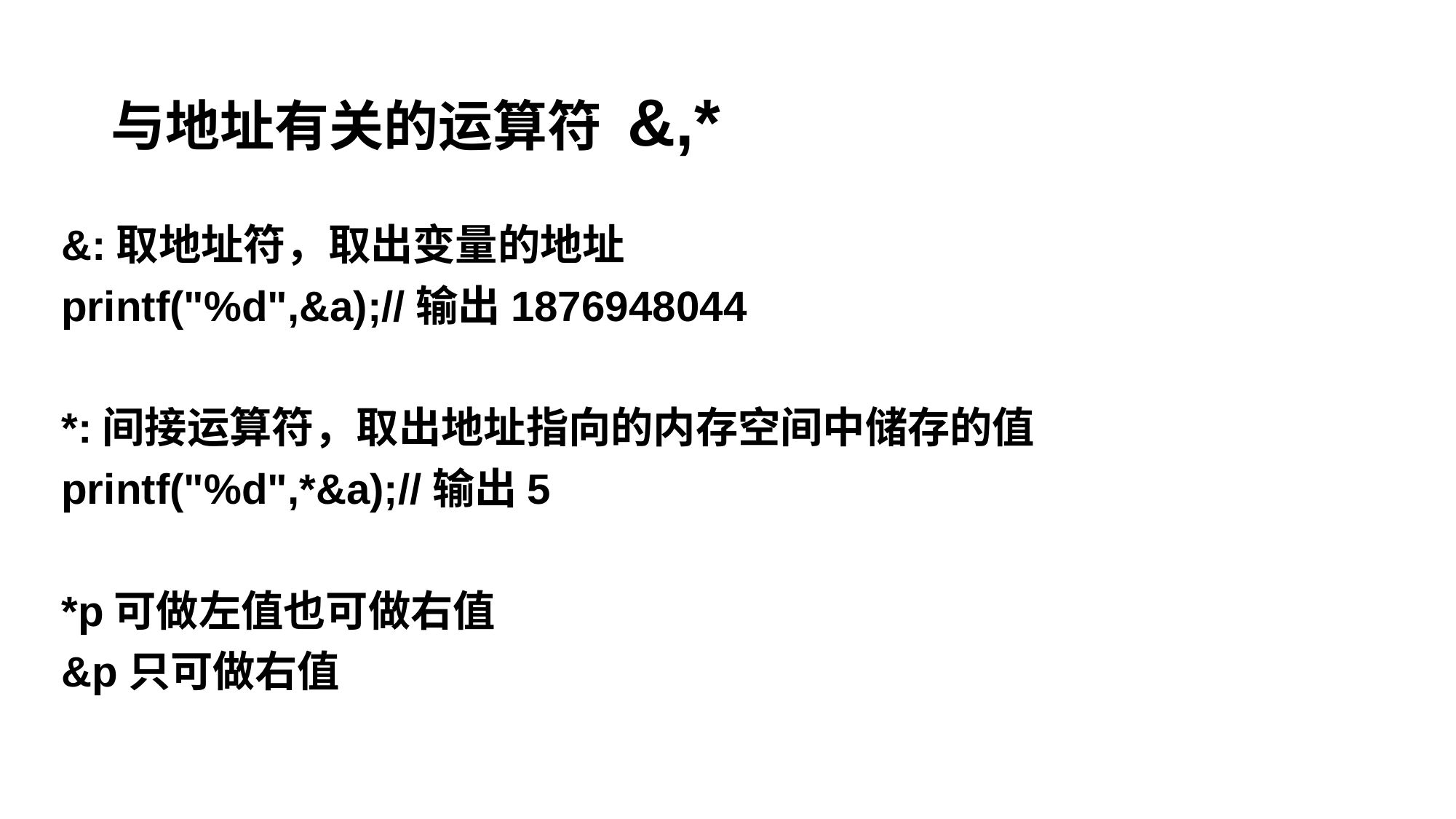

# 与地址有关的运算符 &,*
&:取地址符，取出变量的地址
printf("%d",&a);//输出1876948044

*:间接运算符，取出地址指向的内存空间中储存的值
printf("%d",*&a);//输出5

*p可做左值也可做右值
&p只可做右值